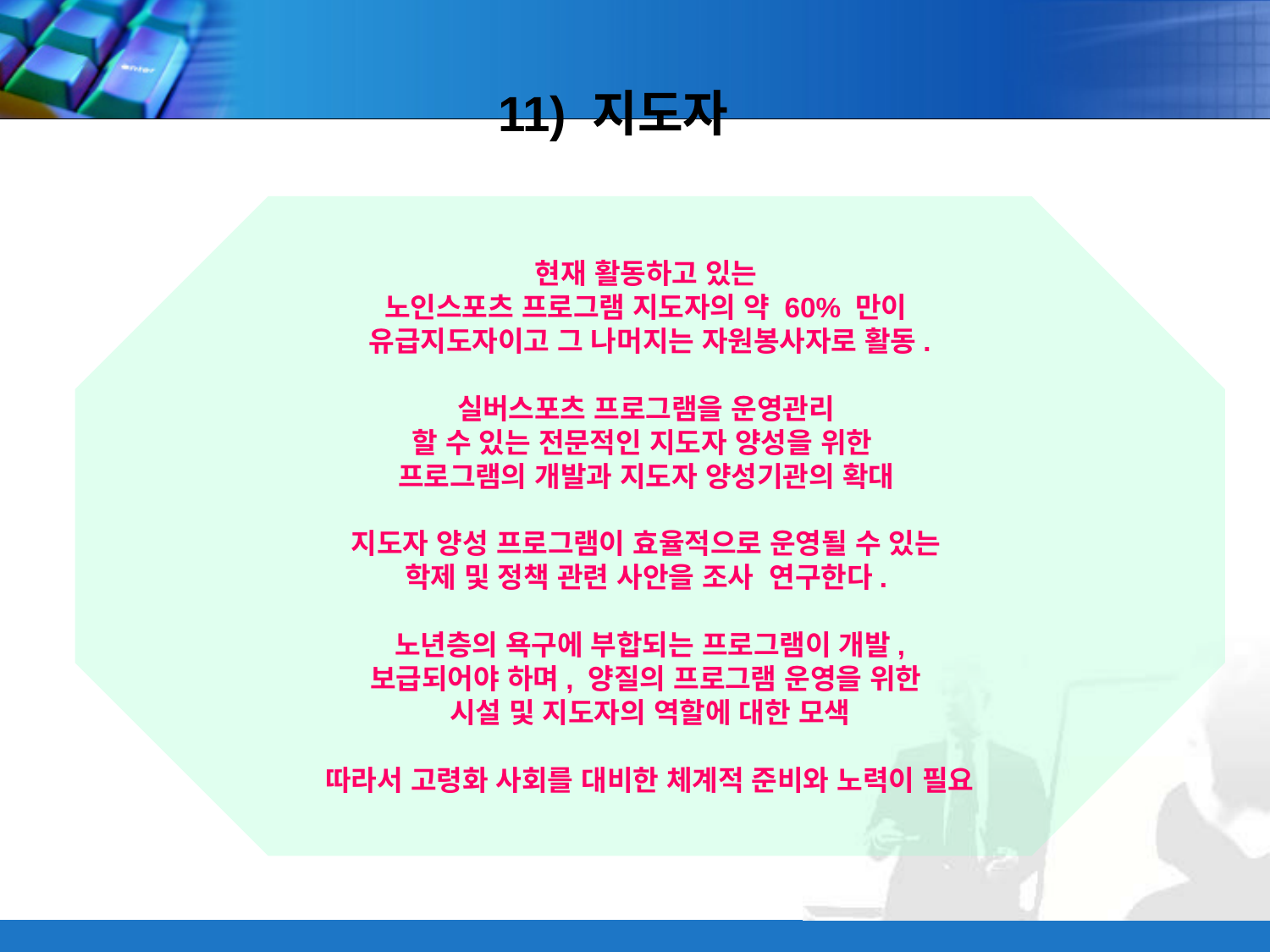

11) 지도자
현재 활동하고 있는
노인스포츠 프로그램 지도자의 약 60% 만이
유급지도자이고 그 나머지는 자원봉사자로 활동.

실버스포츠 프로그램을 운영관리
할 수 있는 전문적인 지도자 양성을 위한
프로그램의 개발과 지도자 양성기관의 확대

지도자 양성 프로그램이 효율적으로 운영될 수 있는
학제 및 정책 관련 사안을 조사  연구한다.

노년층의 욕구에 부합되는 프로그램이 개발,
보급되어야 하며, 양질의 프로그램 운영을 위한
시설 및 지도자의 역할에 대한 모색

따라서 고령화 사회를 대비한 체계적 준비와 노력이 필요